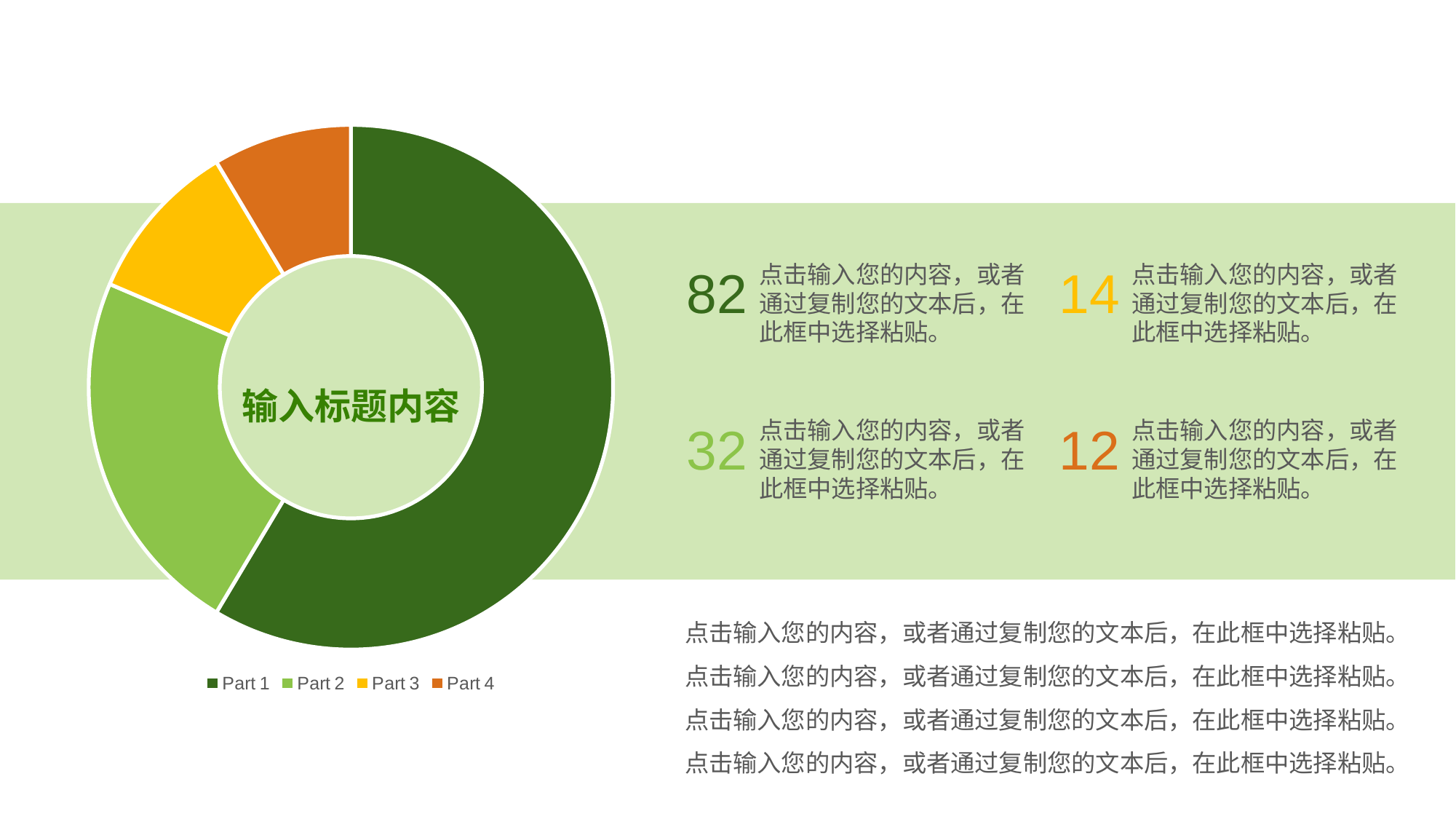

### Chart

| Category | 销售额 |
|---|---|
| Part 1 | 82.0 |
| Part 2 | 32.0 |
| Part 3 | 14.0 |
| Part 4 | 12.0 |
82
点击输入您的内容，或者通过复制您的文本后，在此框中选择粘贴。
14
点击输入您的内容，或者通过复制您的文本后，在此框中选择粘贴。
输入标题内容
32
点击输入您的内容，或者通过复制您的文本后，在此框中选择粘贴。
12
点击输入您的内容，或者通过复制您的文本后，在此框中选择粘贴。
点击输入您的内容，或者通过复制您的文本后，在此框中选择粘贴。
点击输入您的内容，或者通过复制您的文本后，在此框中选择粘贴。
点击输入您的内容，或者通过复制您的文本后，在此框中选择粘贴。
点击输入您的内容，或者通过复制您的文本后，在此框中选择粘贴。